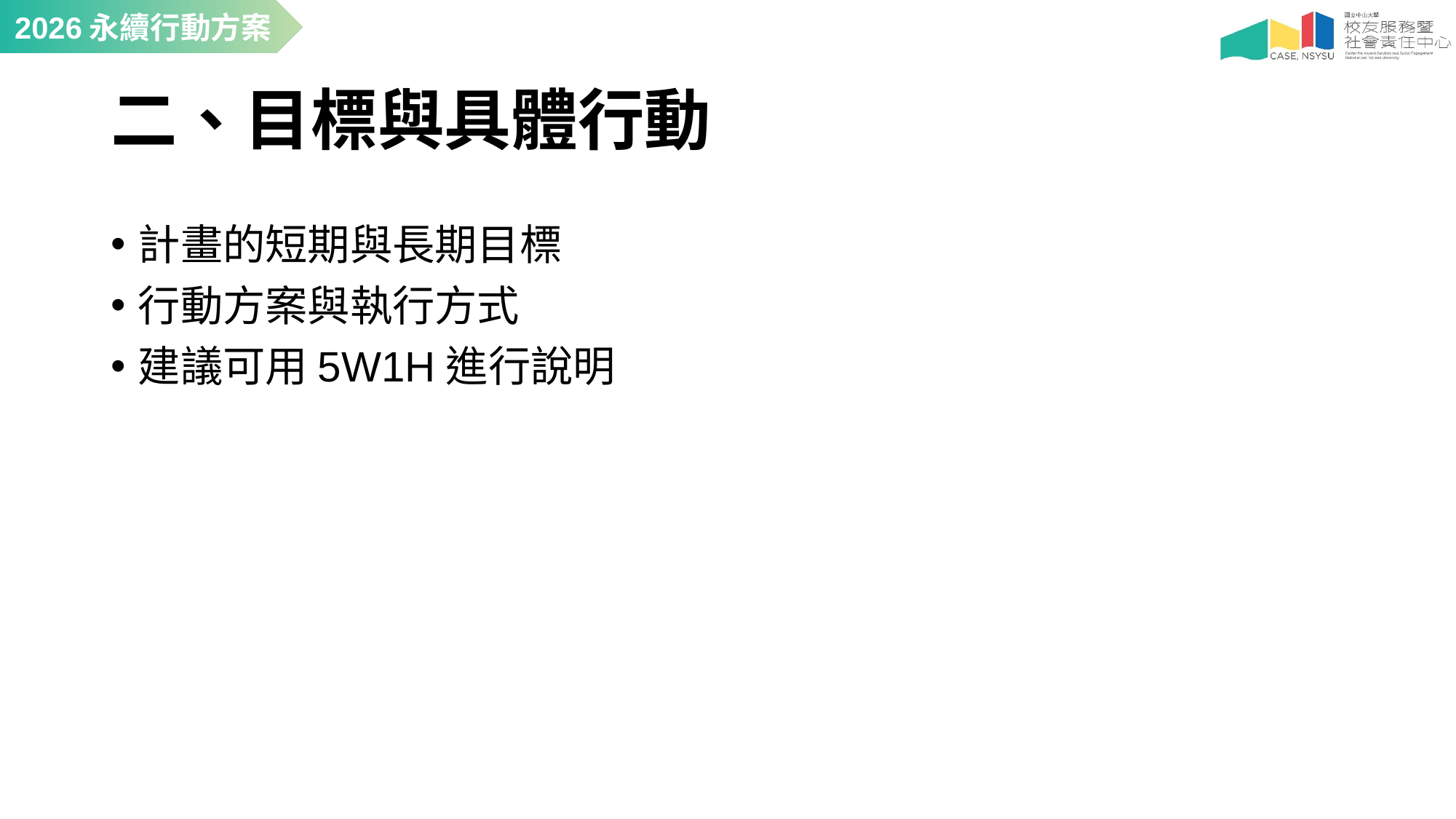

# 二、目標與具體行動
計畫的短期與長期目標
行動方案與執行方式
建議可用5W1H進行說明